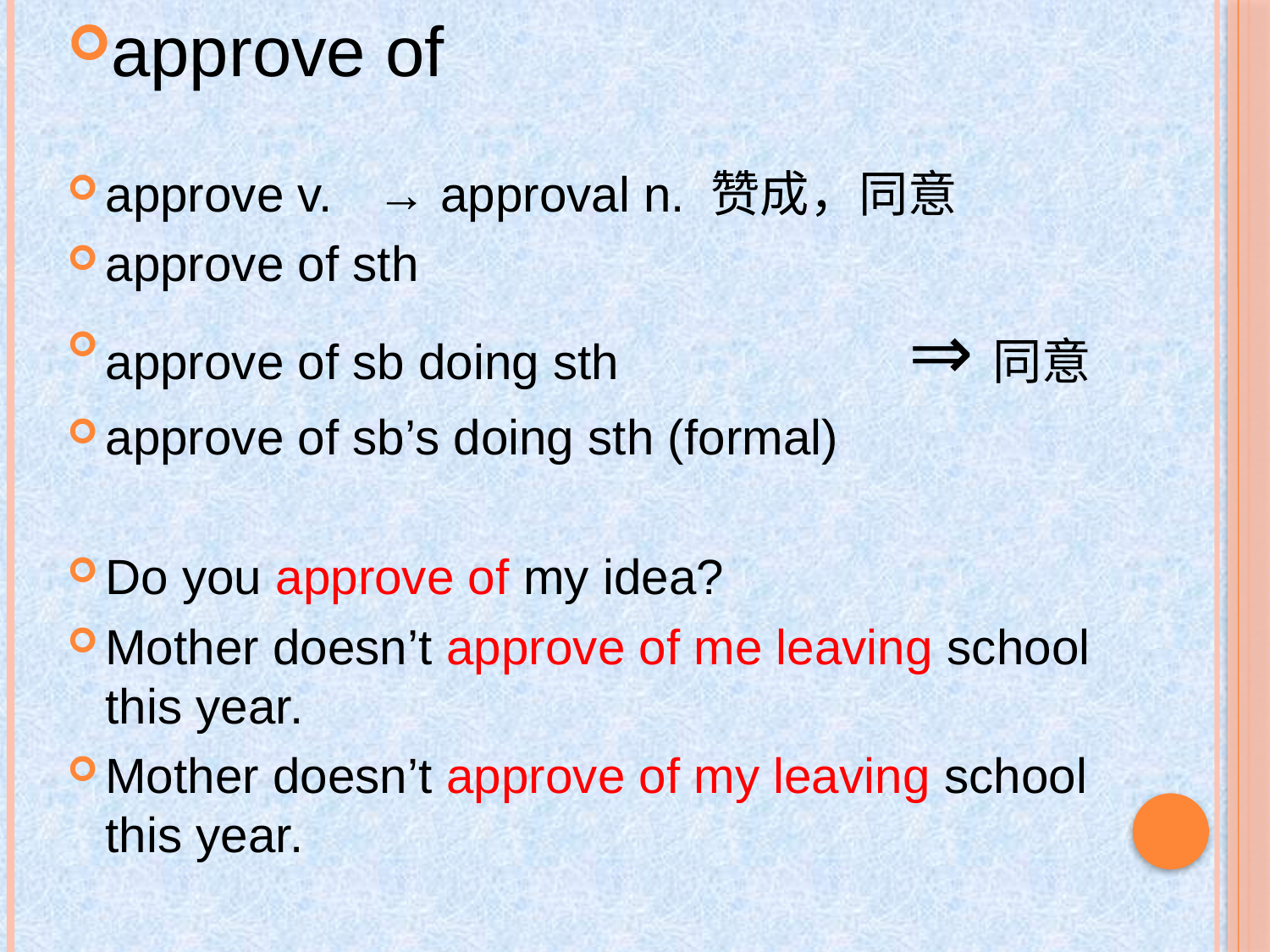

approve of

approve v.
approve of sth
approve of sb doing sth                     ⇒同意
approve of sb’s doing sth (formal)

Do you approve of my idea?
Mother doesn’t approve of me leaving school this year.
Mother doesn’t approve of my leaving school this year.
→ approval n. 赞成，同意